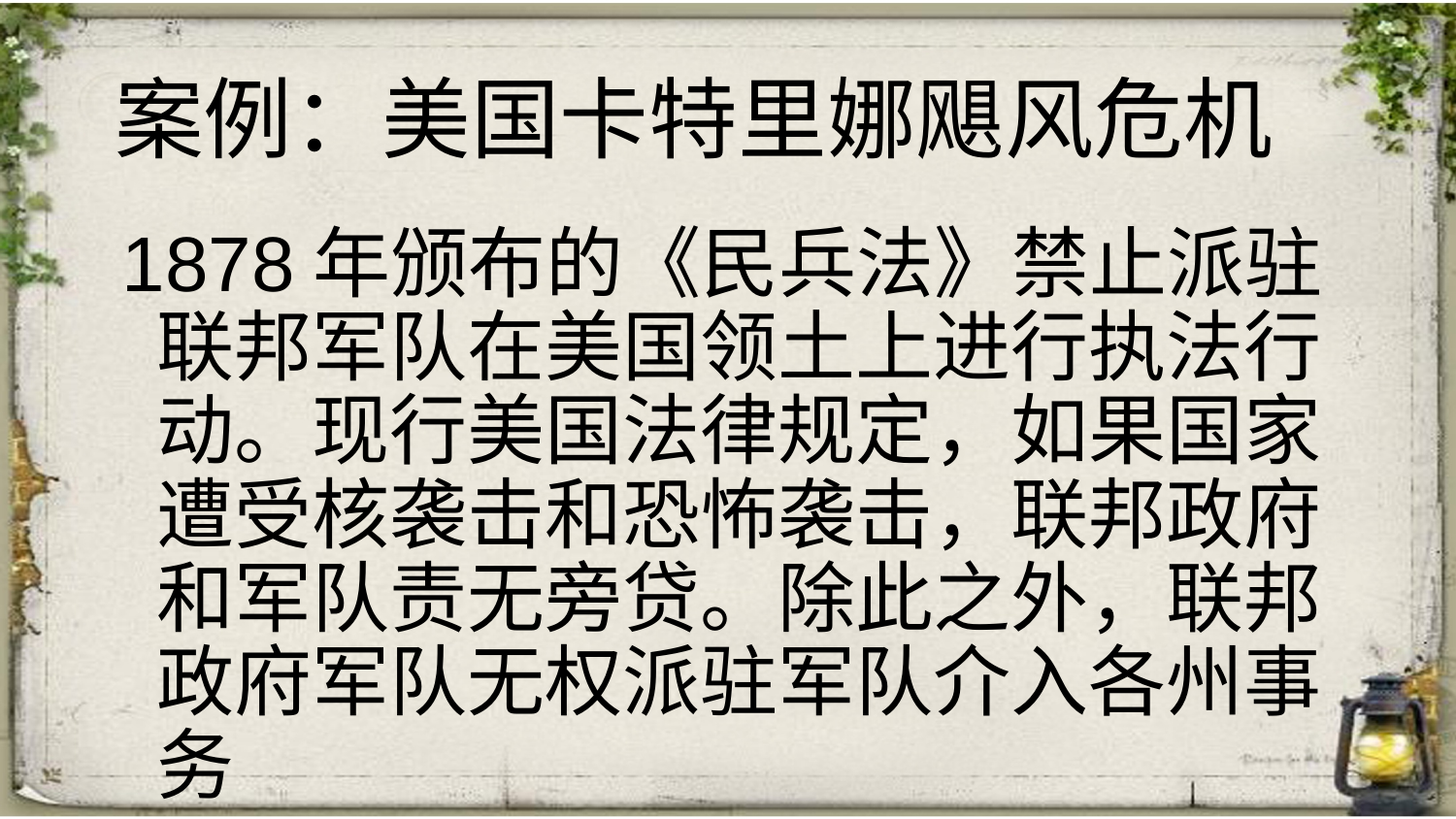

# 案例：美国卡特里娜飓风危机
1878年颁布的《民兵法》禁止派驻联邦军队在美国领土上进行执法行动。现行美国法律规定，如果国家遭受核袭击和恐怖袭击，联邦政府和军队责无旁贷。除此之外，联邦政府军队无权派驻军队介入各州事务